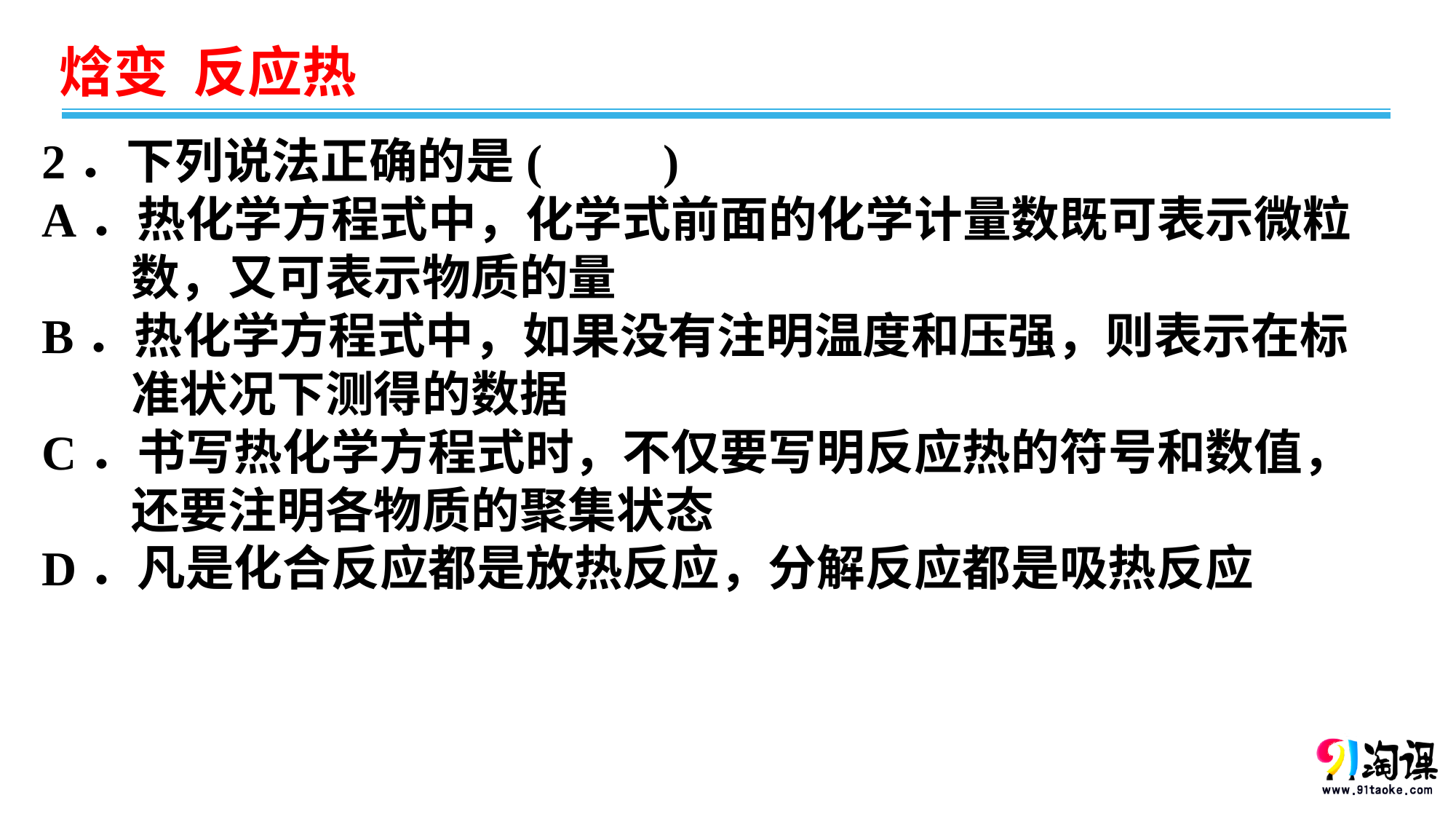

2．下列说法正确的是(　　)
A．热化学方程式中，化学式前面的化学计量数既可表示微粒
       数，又可表示物质的量
B．热化学方程式中，如果没有注明温度和压强，则表示在标
       准状况下测得的数据
C．书写热化学方程式时，不仅要写明反应热的符号和数值，
       还要注明各物质的聚集状态
D．凡是化合反应都是放热反应，分解反应都是吸热反应